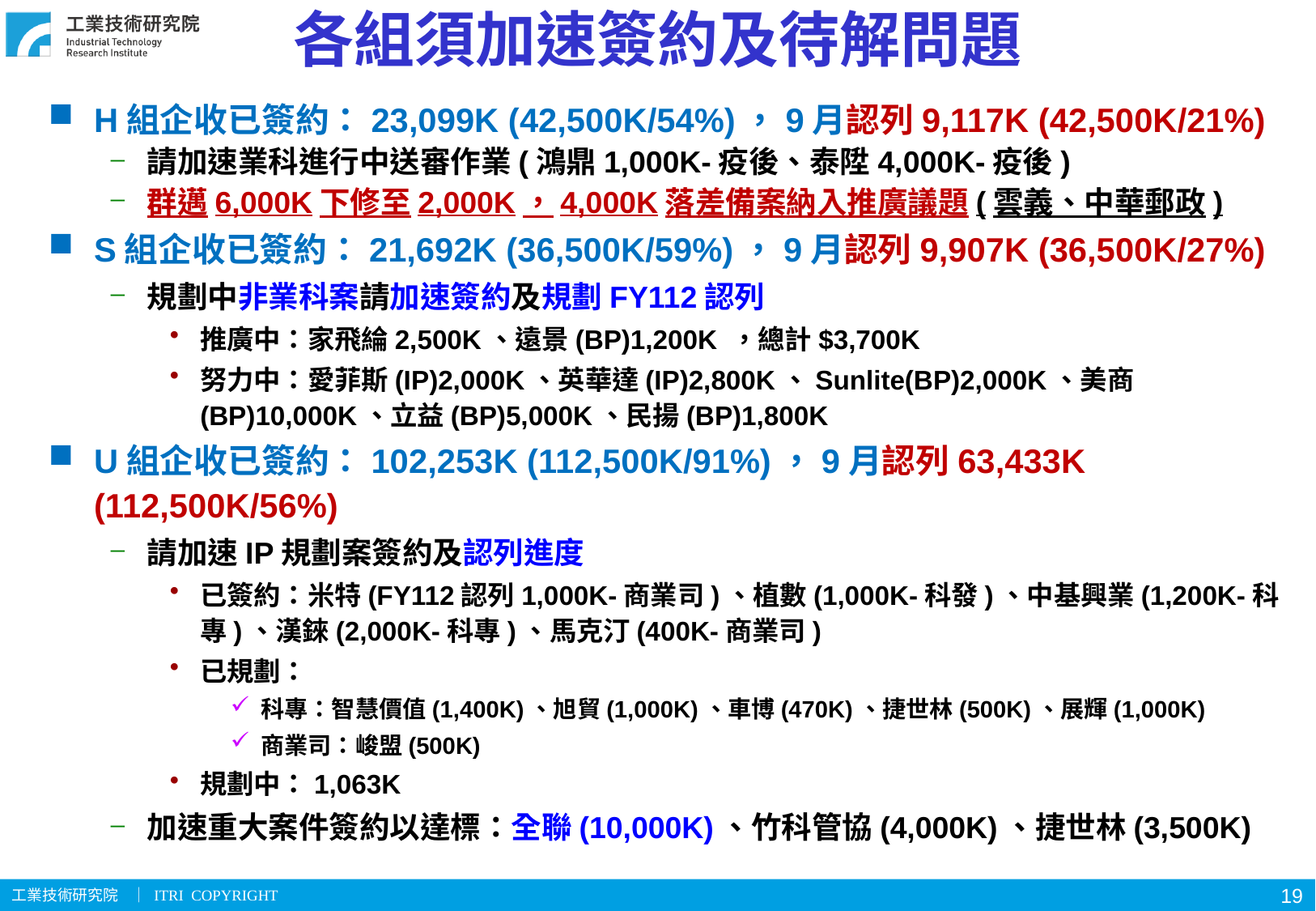

# 各組須加速簽約及待解問題
H組企收已簽約：23,099K (42,500K/54%)，9月認列9,117K (42,500K/21%)
請加速業科進行中送審作業(鴻鼎1,000K-疫後、泰陞4,000K-疫後)
群邁6,000K下修至2,000K，4,000K落差備案納入推廣議題(雲義、中華郵政)
S組企收已簽約：21,692K (36,500K/59%)，9月認列9,907K (36,500K/27%)
規劃中非業科案請加速簽約及規劃FY112認列
推廣中：家飛綸2,500K、遠景(BP)1,200K ，總計$3,700K
努力中：愛菲斯(IP)2,000K、英華達(IP)2,800K、Sunlite(BP)2,000K、美商(BP)10,000K、立益(BP)5,000K、民揚(BP)1,800K
U組企收已簽約：102,253K (112,500K/91%)，9月認列63,433K (112,500K/56%)
請加速IP規劃案簽約及認列進度
已簽約：米特(FY112認列1,000K-商業司)、植數(1,000K-科發)、中基興業(1,200K-科專)、漢錸(2,000K-科專)、馬克汀(400K-商業司)
已規劃：
科專：智慧價值(1,400K)、旭貿(1,000K)、車博(470K)、捷世林(500K)、展輝(1,000K)
商業司：峻盟(500K)
規劃中：1,063K
加速重大案件簽約以達標：全聯(10,000K)、竹科管協(4,000K)、捷世林(3,500K)